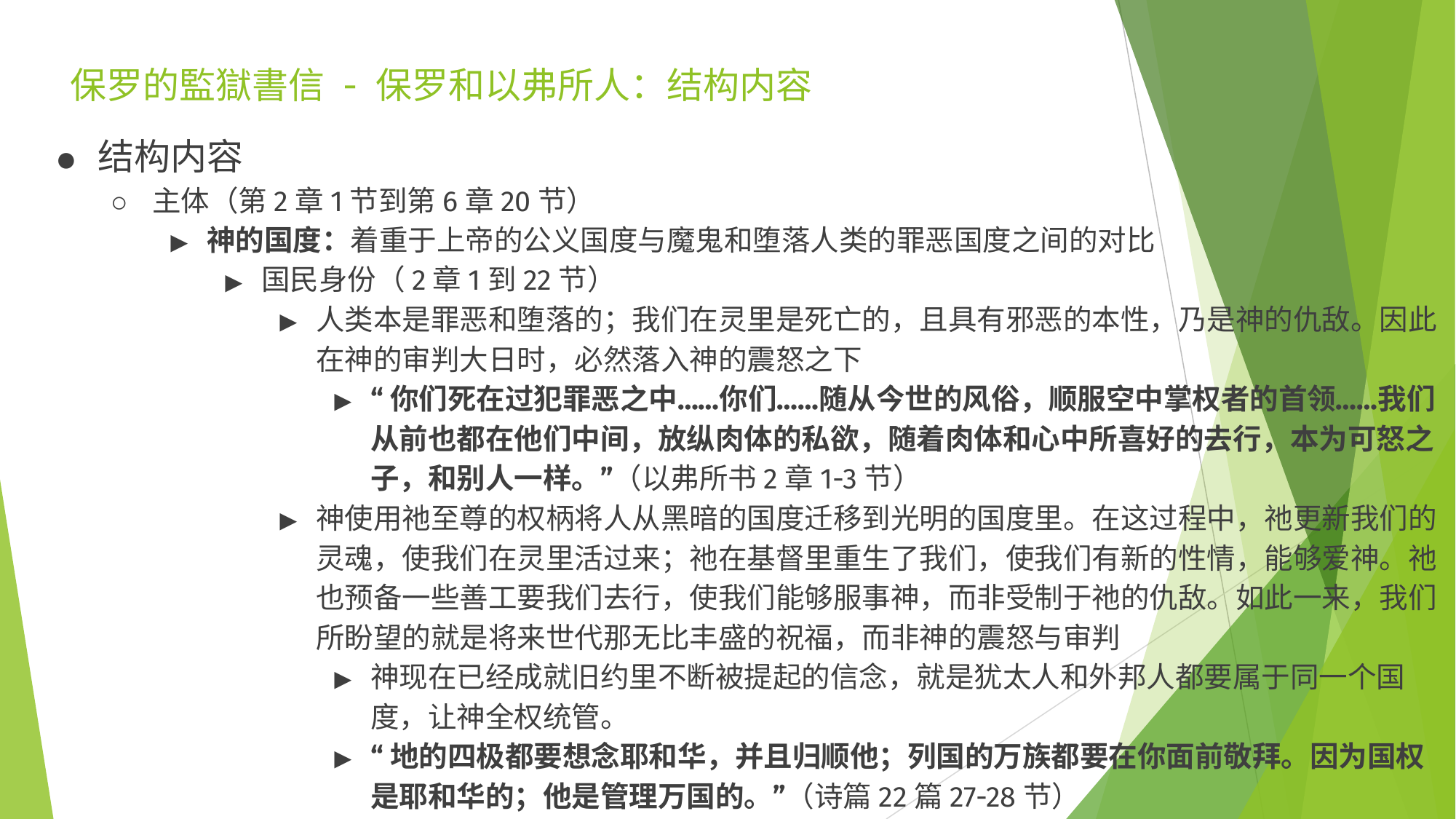

# 保罗的監獄書信 - 保罗和以弗所人：结构内容
结构内容
主体（第2章1节到第6章20节）
神的国度：着重于上帝的公义国度与魔鬼和堕落人类的罪恶国度之间的对比
国民身份（2章1到22节​​）
人类本是罪恶和堕落的；我们在灵里是死亡的，且具有邪恶的本性，乃是神的仇敌。因此在神的审判大日时，必然落入神的震怒之下
“你们死在过犯罪恶之中……你们……随从今世的风俗，顺服空中掌权者的首领……我们从前也都在他们中间，放纵肉体的私欲，随着肉体和心中所喜好的去行，本为可怒之子，和别人一样。”（以弗所书2章1-3节）
神使用祂至尊的权柄将人从黑暗的国度迁移到光明的国度里。在这过程中，祂更新我们的灵魂，使我们在灵里活过来；祂在基督里重生了我们，使我们有新的性情，能够爱神。祂也预备一些善工要我们去行，使我们能够服事神，而非受制于祂的仇敌。如此一来，我们所盼望的就是将来世代那无比丰盛的祝福，而非神的震怒与审判
神现在已经成就旧约里不断被提起的信念，就是犹太人和外邦人都要属于同一个国度，让神全权统管。
“地的四极都要想念耶和华，并且归顺他；列国的万族都要在你面前敬拜。因为国权是耶和华的；他是管理万国的。”（诗篇22篇27-28节）